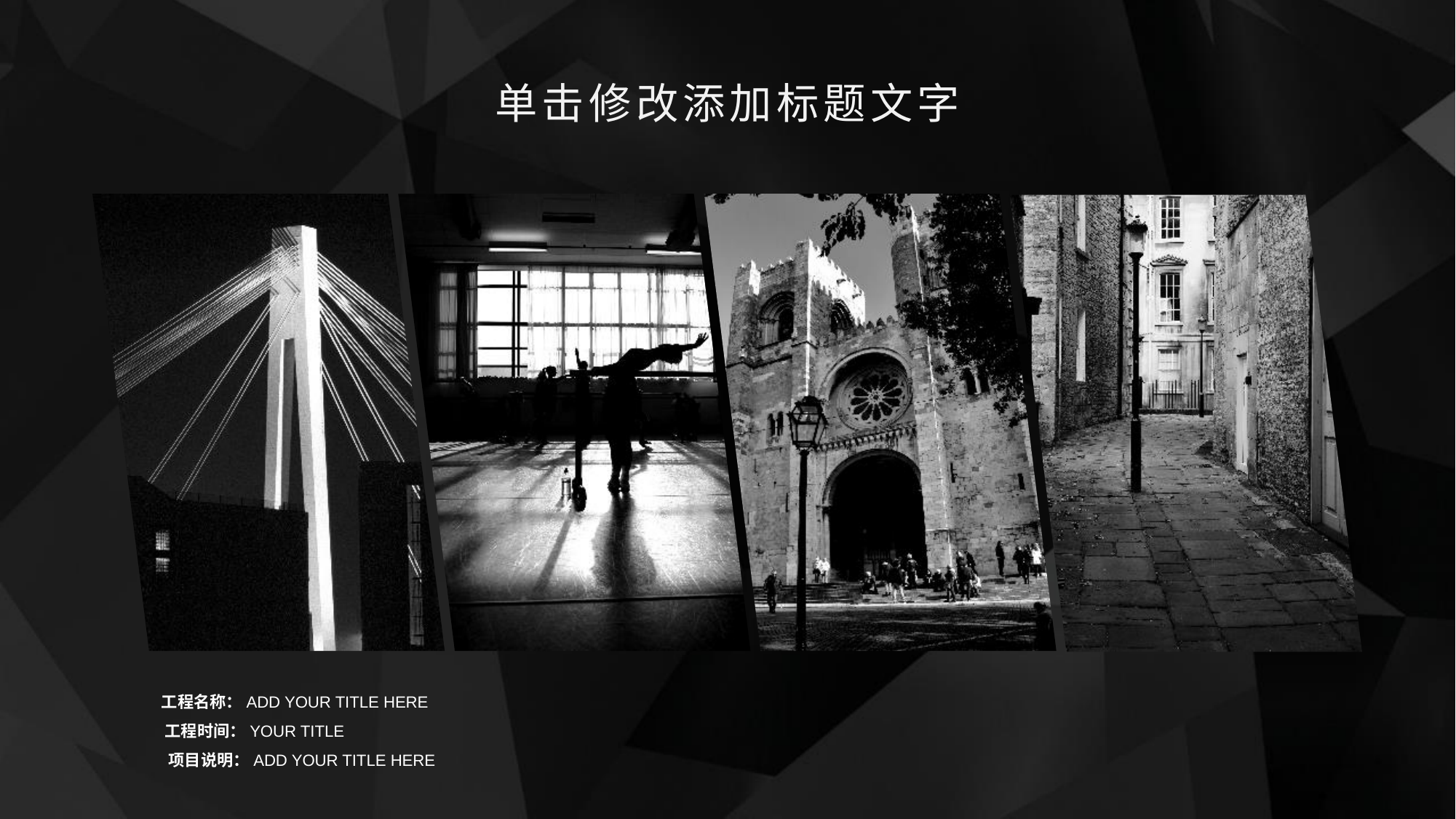

单击修改添加标题文字

 工程名称：ADD YOUR TITLE HERE
  工程时间：YOUR TITLE
   项目说明：ADD YOUR TITLE HERE